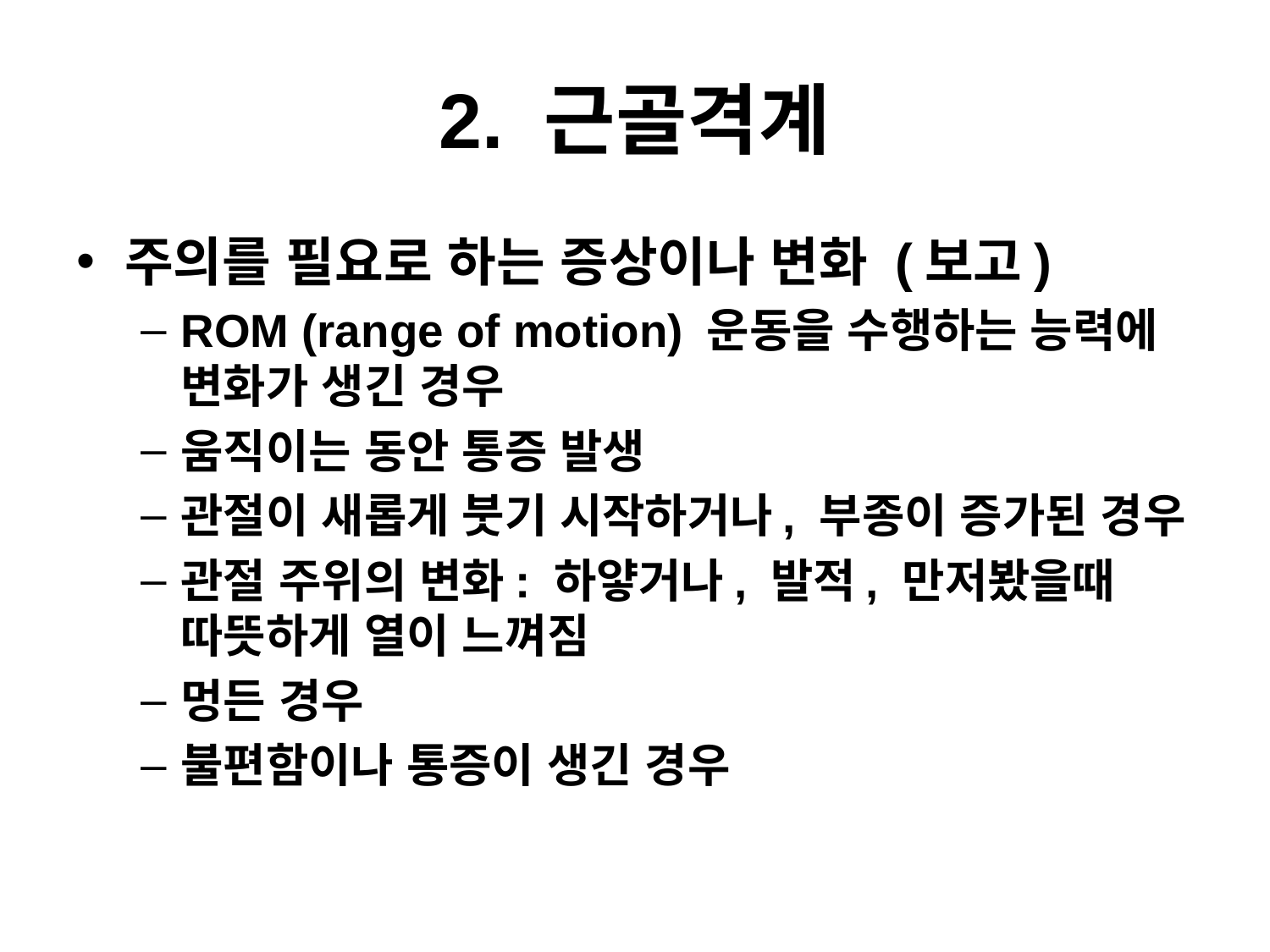

# 2. 근골격계
주의를 필요로 하는 증상이나 변화 (보고)
ROM (range of motion) 운동을 수행하는 능력에 변화가 생긴 경우
움직이는 동안 통증 발생
관절이 새롭게 붓기 시작하거나, 부종이 증가된 경우
관절 주위의 변화: 하얗거나, 발적, 만저봤을때 따뜻하게 열이 느껴짐
멍든 경우
불편함이나 통증이 생긴 경우